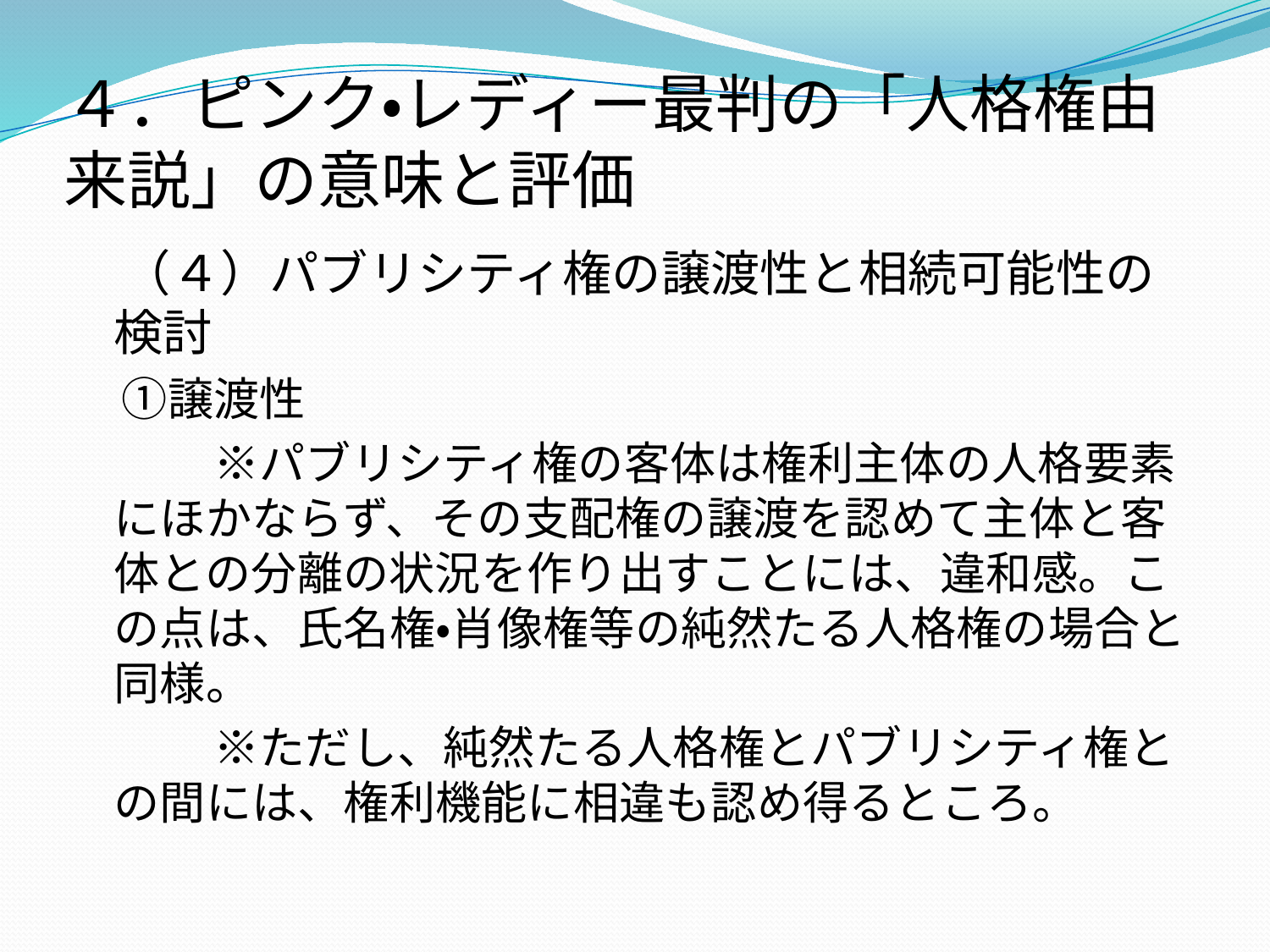

# ４．ピンク・レディー最判の「人格権由来説」の意味と評価
　（４）パブリシティ権の譲渡性と相続可能性の検討
　①譲渡性
　　　※パブリシティ権の客体は権利主体の人格要素にほかならず、その支配権の譲渡を認めて主体と客体との分離の状況を作り出すことには、違和感。この点は、氏名権・肖像権等の純然たる人格権の場合と同様。
　　　※ただし、純然たる人格権とパブリシティ権との間には、権利機能に相違も認め得るところ。